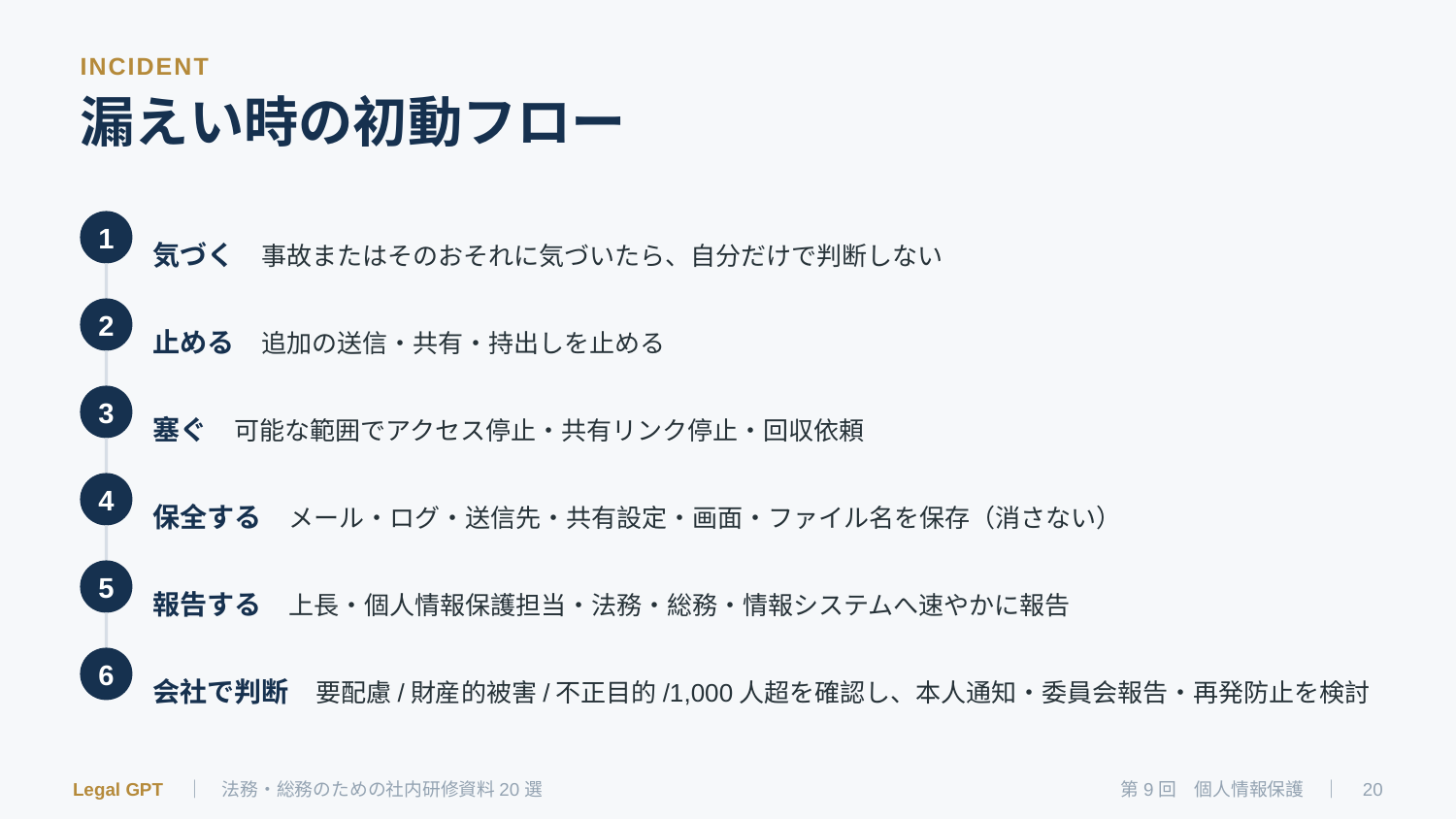

INCIDENT
漏えい時の初動フロー

1
気づく　事故またはそのおそれに気づいたら、自分だけで判断しない

2
止める　追加の送信・共有・持出しを止める

3
塞ぐ　可能な範囲でアクセス停止・共有リンク停止・回収依頼

4
保全する　メール・ログ・送信先・共有設定・画面・ファイル名を保存（消さない）

5
報告する　上長・個人情報保護担当・法務・総務・情報システムへ速やかに報告

6
会社で判断　要配慮/財産的被害/不正目的/1,000人超を確認し、本人通知・委員会報告・再発防止を検討
Legal GPT　｜　法務・総務のための社内研修資料20選
第9回　個人情報保護　｜　20